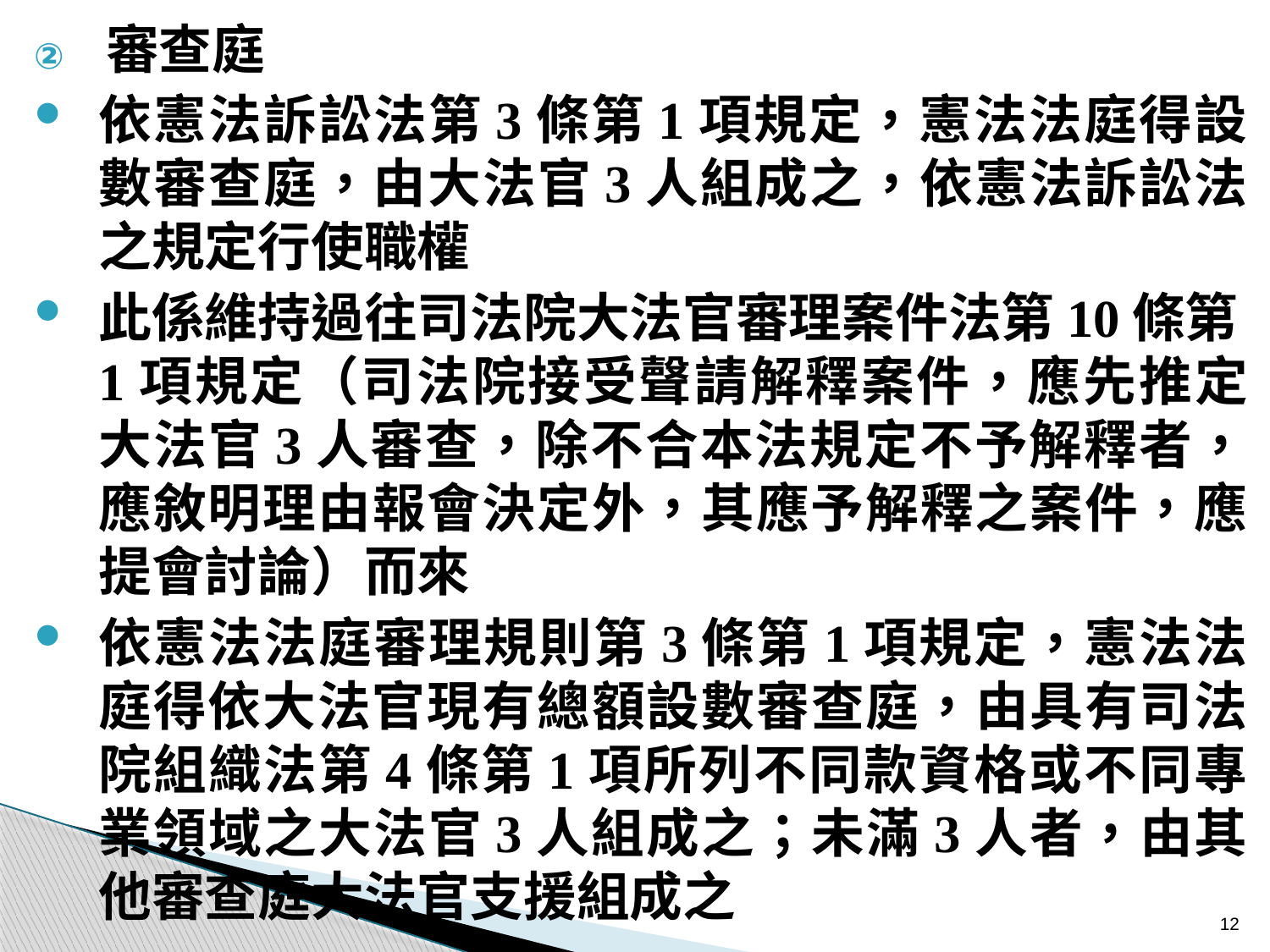

審查庭
依憲法訴訟法第3條第1項規定，憲法法庭得設數審查庭，由大法官3人組成之，依憲法訴訟法之規定行使職權
此係維持過往司法院大法官審理案件法第10條第1項規定（司法院接受聲請解釋案件，應先推定大法官3人審查，除不合本法規定不予解釋者，應敘明理由報會決定外，其應予解釋之案件，應提會討論）而來
依憲法法庭審理規則第3條第1項規定，憲法法庭得依大法官現有總額設數審查庭，由具有司法院組織法第4條第1項所列不同款資格或不同專業領域之大法官3人組成之；未滿3人者，由其他審查庭大法官支援組成之
12